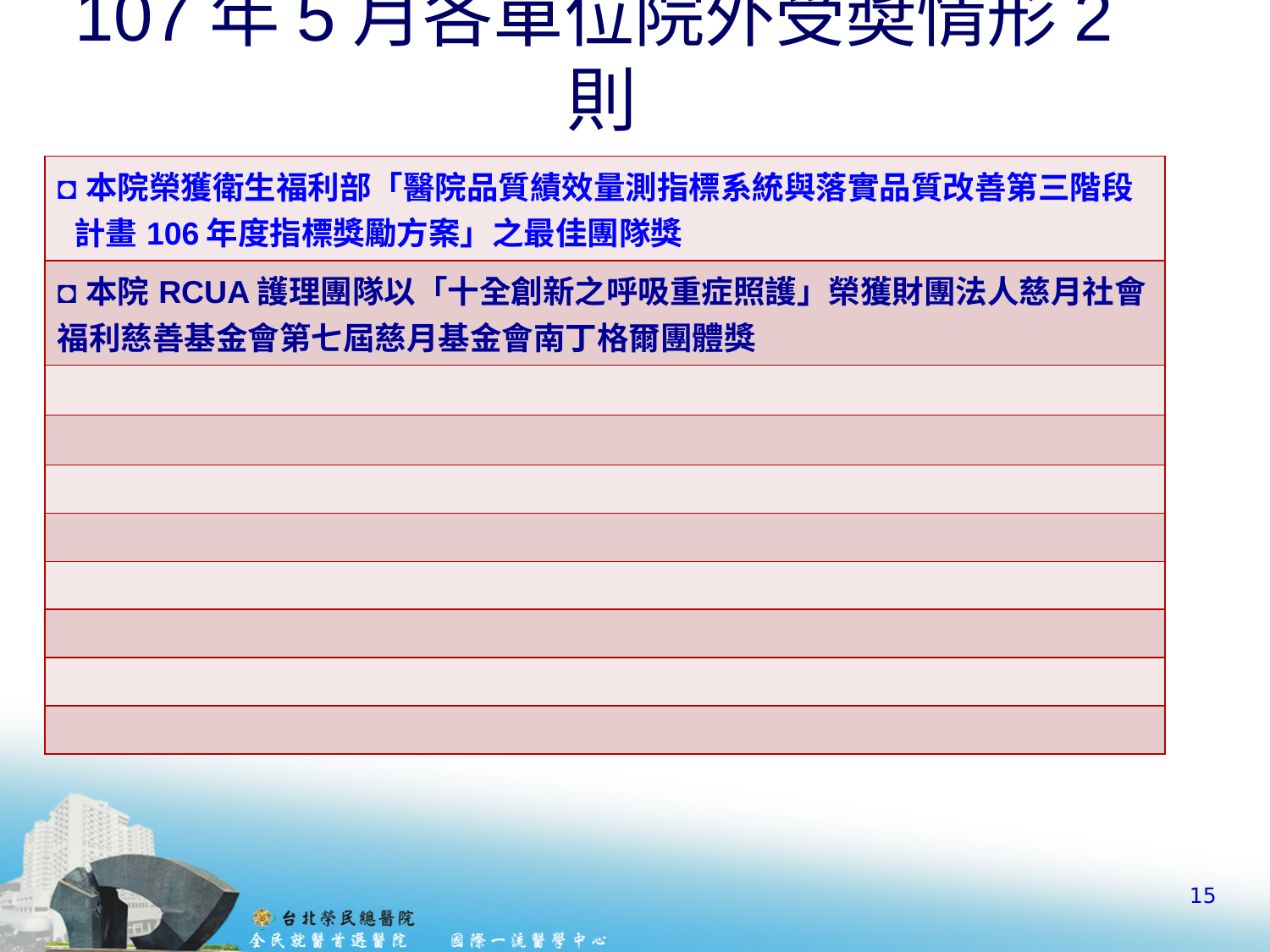

# 107年5月各單位院外受奬情形2則
| ◘本院榮獲衛生福利部「醫院品質績效量測指標系統與落實品質改善第三階段 計畫106年度指標獎勵方案」之最佳團隊獎 |
| --- |
| ◘本院RCUA護理團隊以「十全創新之呼吸重症照護」榮獲財團法人慈月社會福利慈善基金會第七屆慈月基金會南丁格爾團體獎 |
|  |
|  |
|  |
|  |
|  |
|  |
|  |
|  |
15